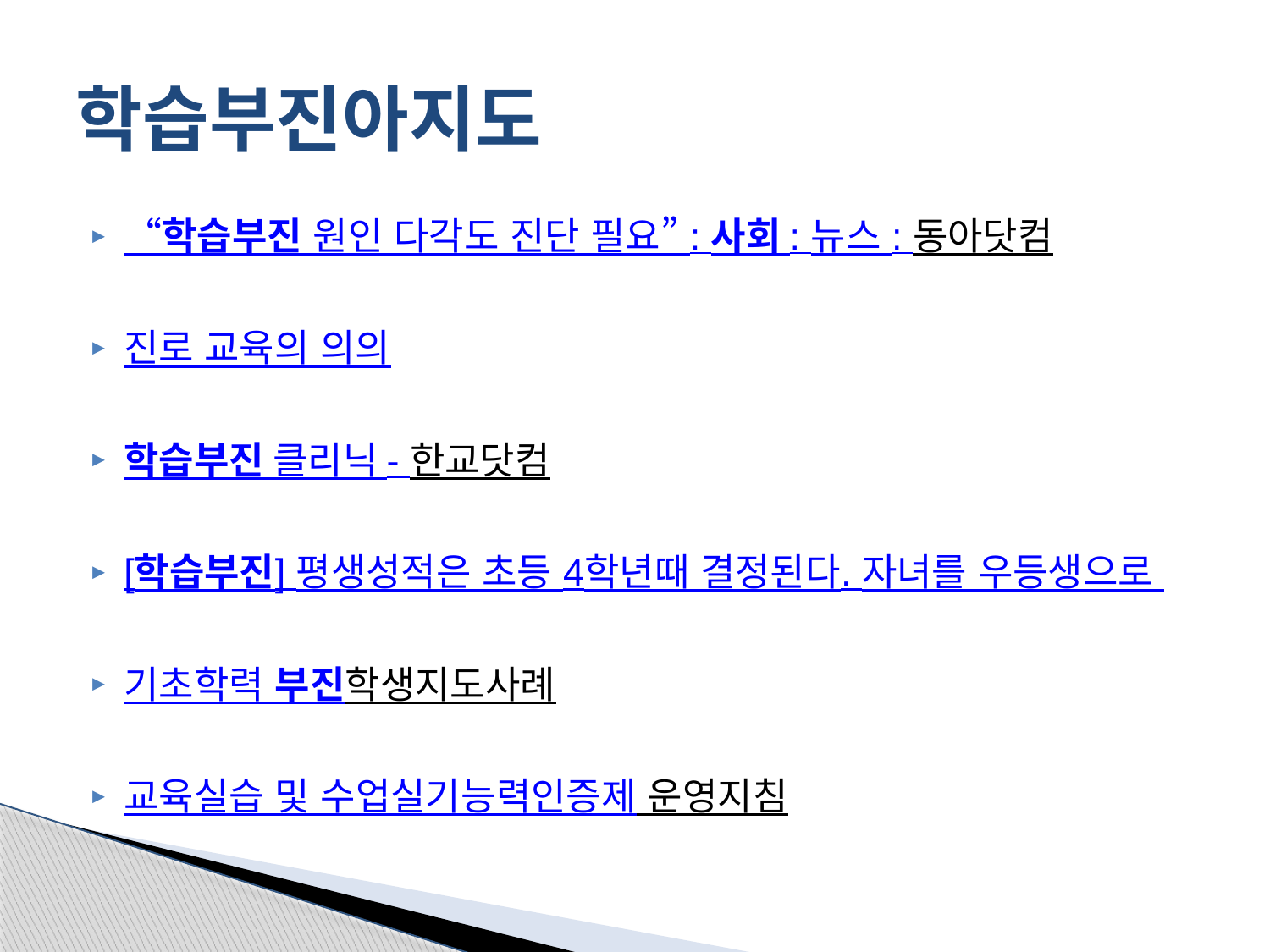

# 학습부진아지도
“학습부진 원인 다각도 진단 필요” : 사회 : 뉴스 : 동아닷컴

진로 교육의 의의

학습부진 클리닉 - 한교닷컴

[학습부진] 평생성적은 초등 4학년때 결정된다. 자녀를 우등생으로

기초학력 부진학생지도사례

교육실습 및 수업실기능력인증제 운영지침